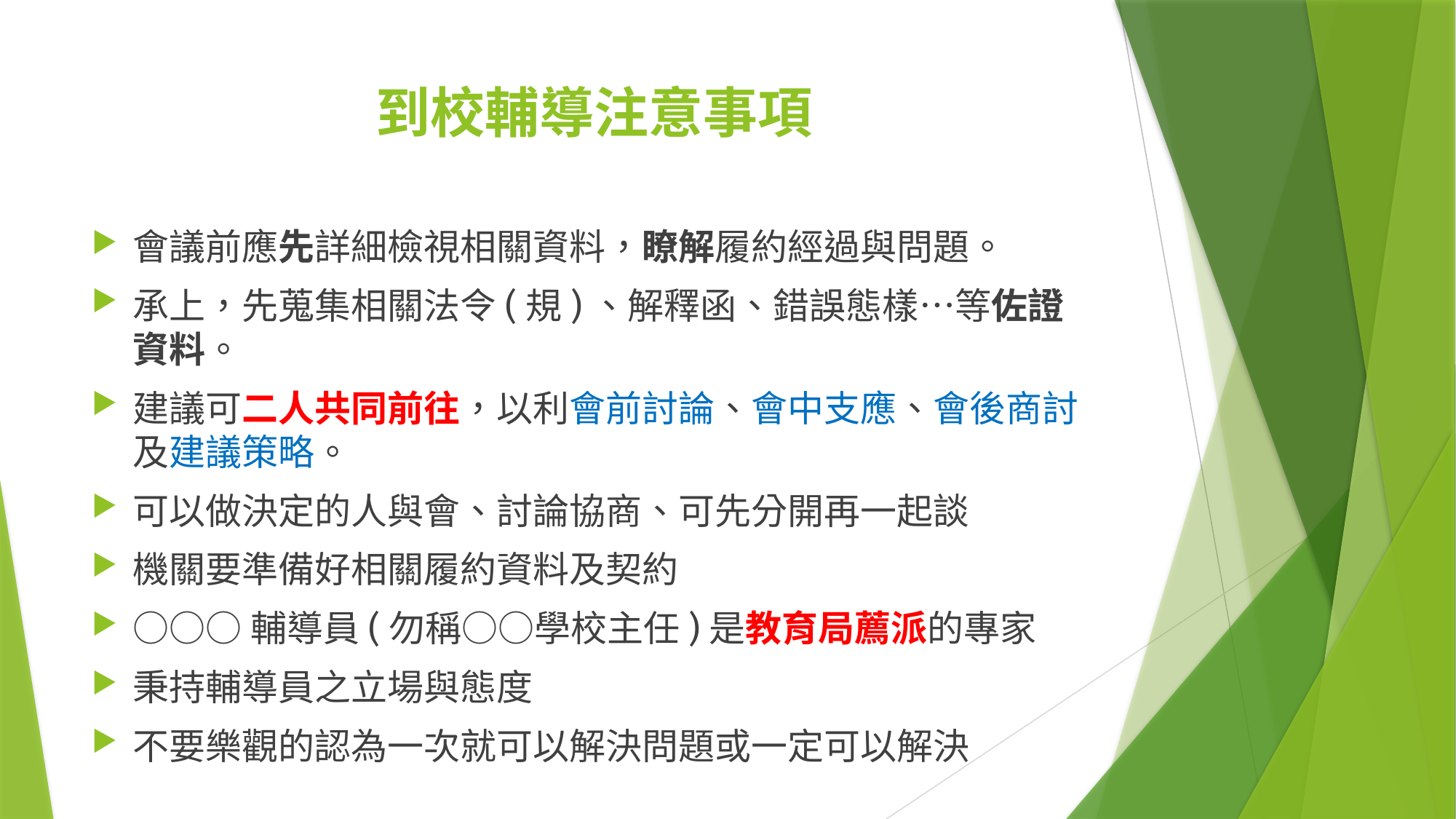

# 到校輔導注意事項
會議前應先詳細檢視相關資料，瞭解履約經過與問題。
承上，先蒐集相關法令(規)、解釋函、錯誤態樣…等佐證資料。
建議可二人共同前往，以利會前討論、會中支應、會後商討及建議策略。
可以做決定的人與會、討論協商、可先分開再一起談
機關要準備好相關履約資料及契約
○○○輔導員(勿稱○○學校主任)是教育局薦派的專家
秉持輔導員之立場與態度
不要樂觀的認為一次就可以解決問題或一定可以解決